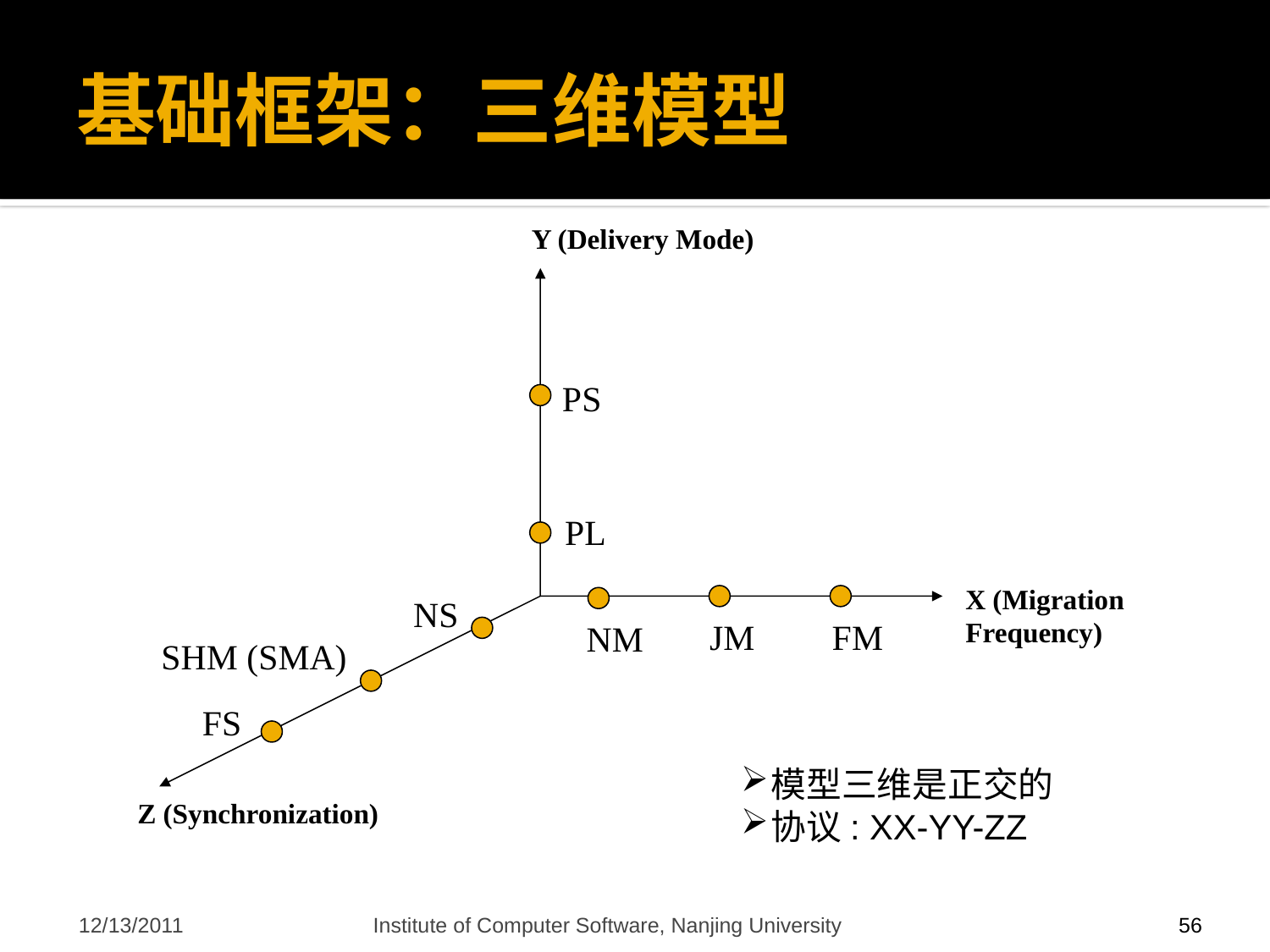

# 基础框架：三维模型
Y (Delivery Mode)

PS

PL

X (Migration Frequency)

JM
FM
NM
NS

SHM (SMA)

FS

Z (Synchronization)
模型三维是正交的
协议: XX-YY-ZZ

56
12/13/2011
Institute of Computer Software, Nanjing University
56